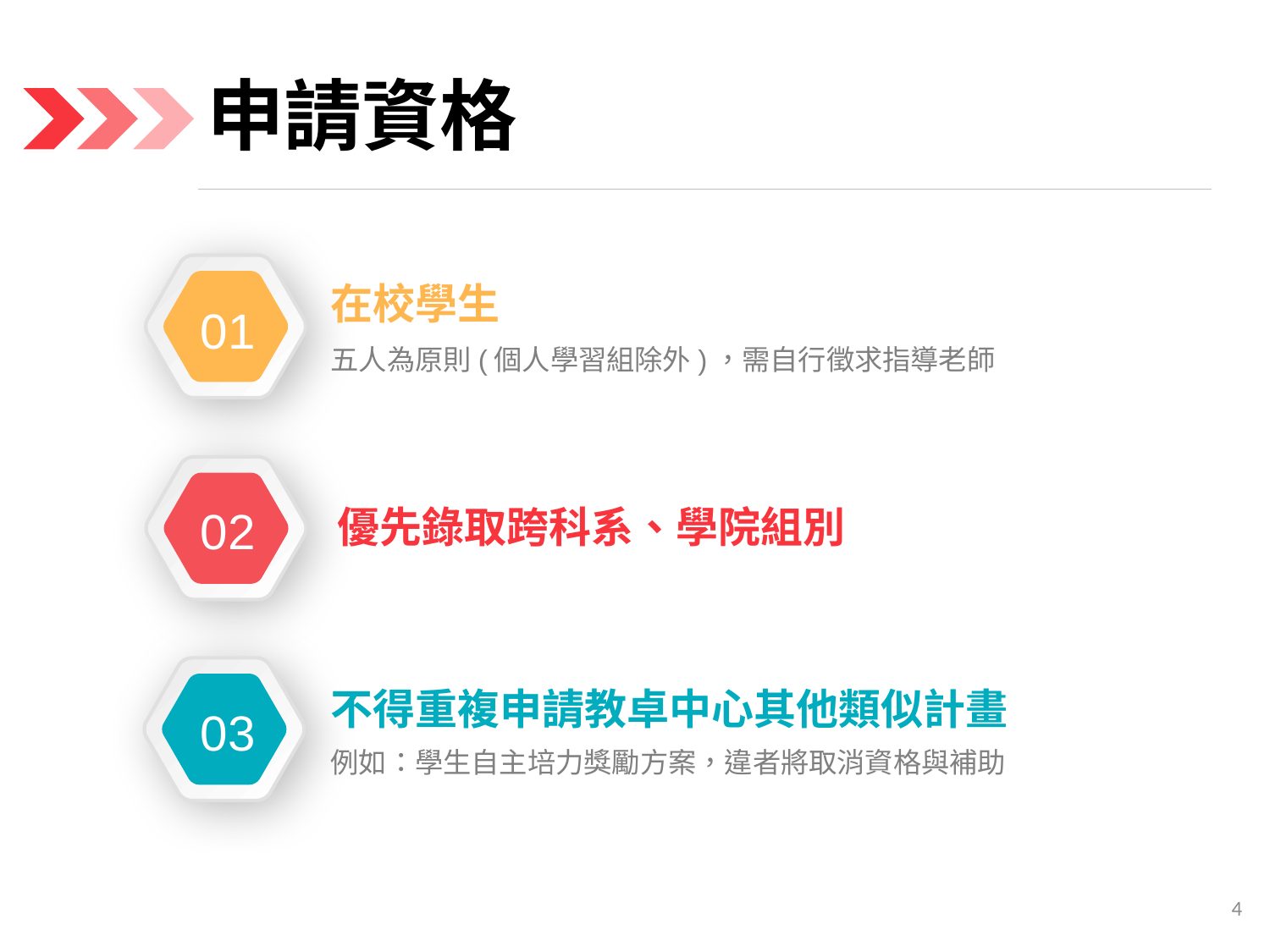

# 申請資格

在校學生
五人為原則(個人學習組除外)，需自行徵求指導老師
01

02
優先錄取跨科系、學院組別

不得重複申請教卓中心其他類似計畫
例如：學生自主培力獎勵方案，違者將取消資格與補助
03
4